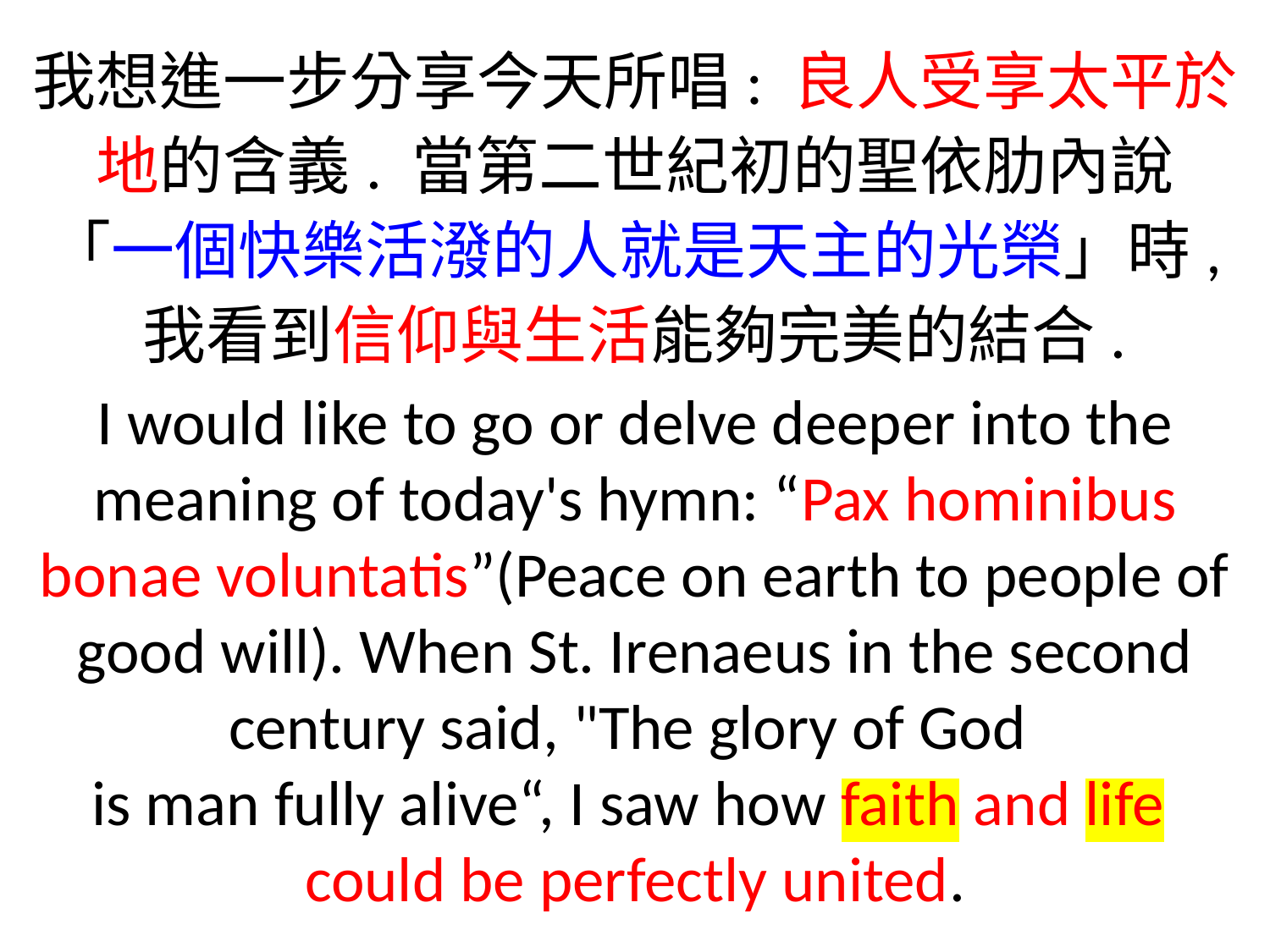

我想進一步分享今天所唱: 良人受享太平於地的含義. 當第二世紀初的聖依肋內說
「一個快樂活潑的人就是天主的光榮」時,
我看到信仰與生活能夠完美的結合.
I would like to go or delve deeper into the meaning of today's hymn: “Pax hominibus bonae voluntatis”(Peace on earth to people of good will). When St. Irenaeus in the second century said, "The glory of God
is man fully alive“, I saw how faith and life
could be perfectly united.